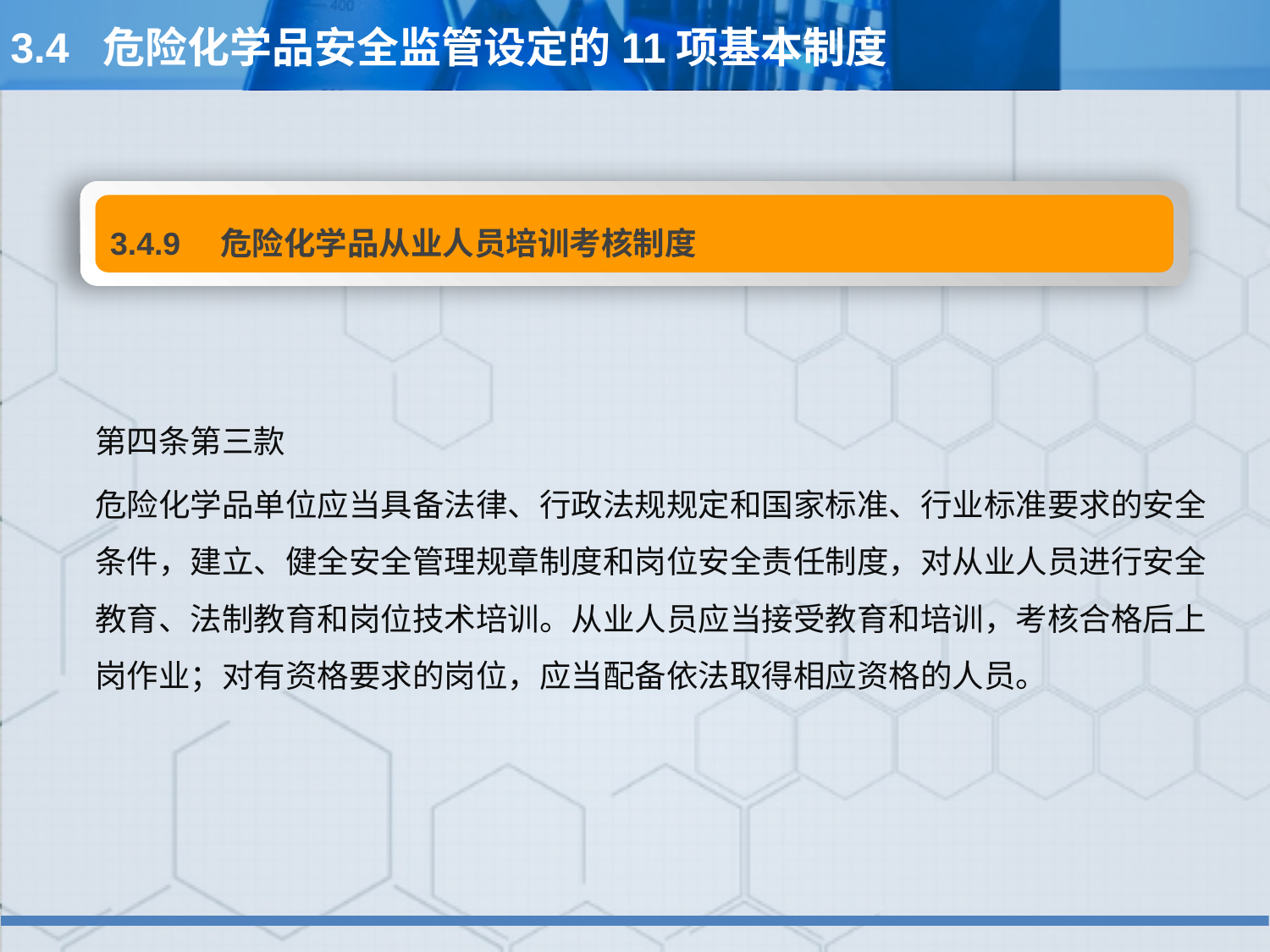

3.4  危险化学品安全监管设定的11项基本制度

3.4.9　危险化学品从业人员培训考核制度
第四条第三款
危险化学品单位应当具备法律、行政法规规定和国家标准、行业标准要求的安全条件，建立、健全安全管理规章制度和岗位安全责任制度，对从业人员进行安全教育、法制教育和岗位技术培训。从业人员应当接受教育和培训，考核合格后上岗作业；对有资格要求的岗位，应当配备依法取得相应资格的人员。